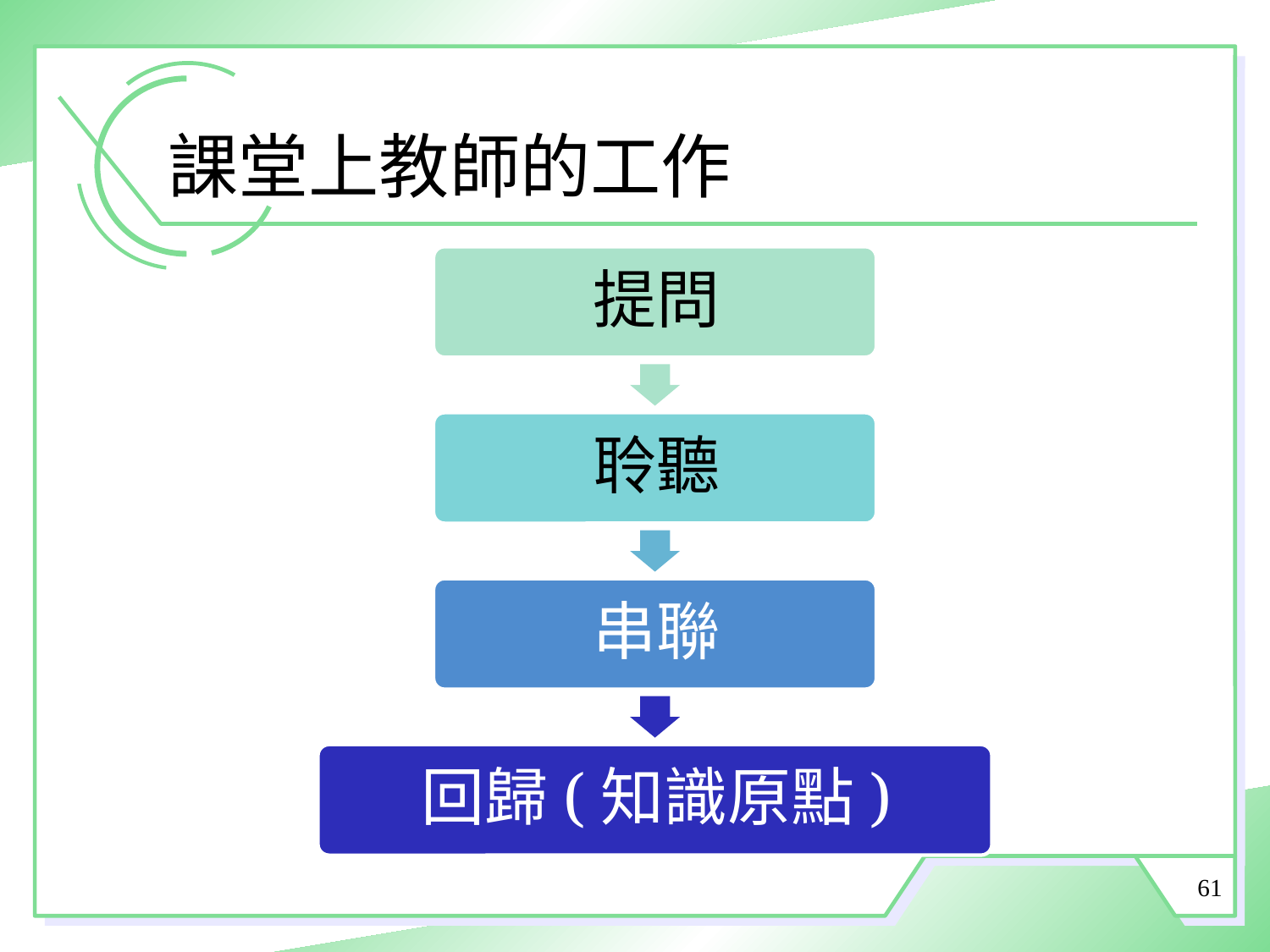

# 課堂上教師的工作
提問

聆聽

串聯

回歸(知識原點)
61